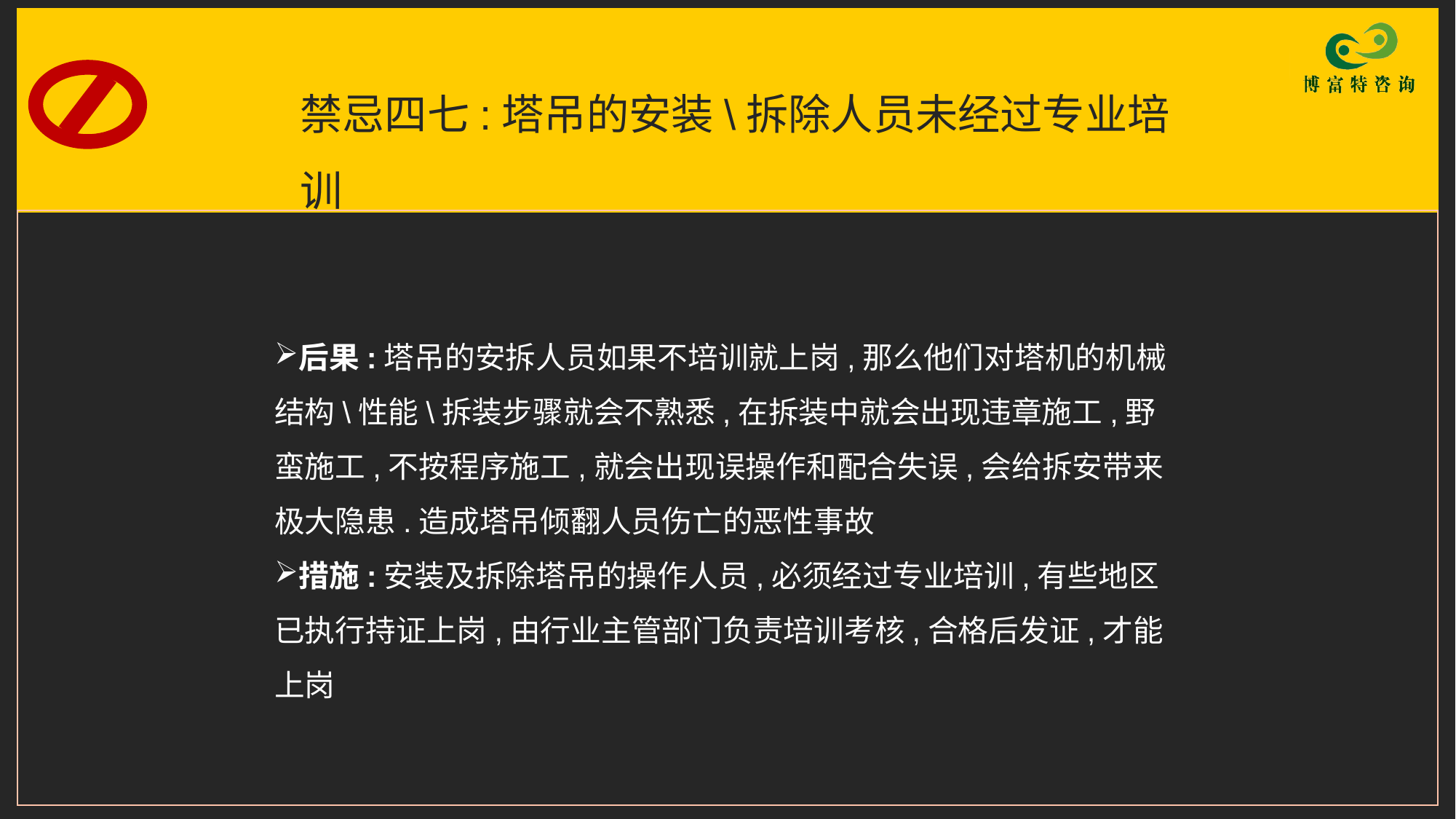

# 禁忌四七:塔吊的安装\拆除人员未经过专业培训
后果:塔吊的安拆人员如果不培训就上岗,那么他们对塔机的机械结构\性能\拆装步骤就会不熟悉,在拆装中就会出现违章施工,野蛮施工,不按程序施工,就会出现误操作和配合失误,会给拆安带来极大隐患.造成塔吊倾翻人员伤亡的恶性事故
措施:安装及拆除塔吊的操作人员,必须经过专业培训,有些地区已执行持证上岗,由行业主管部门负责培训考核,合格后发证,才能上岗